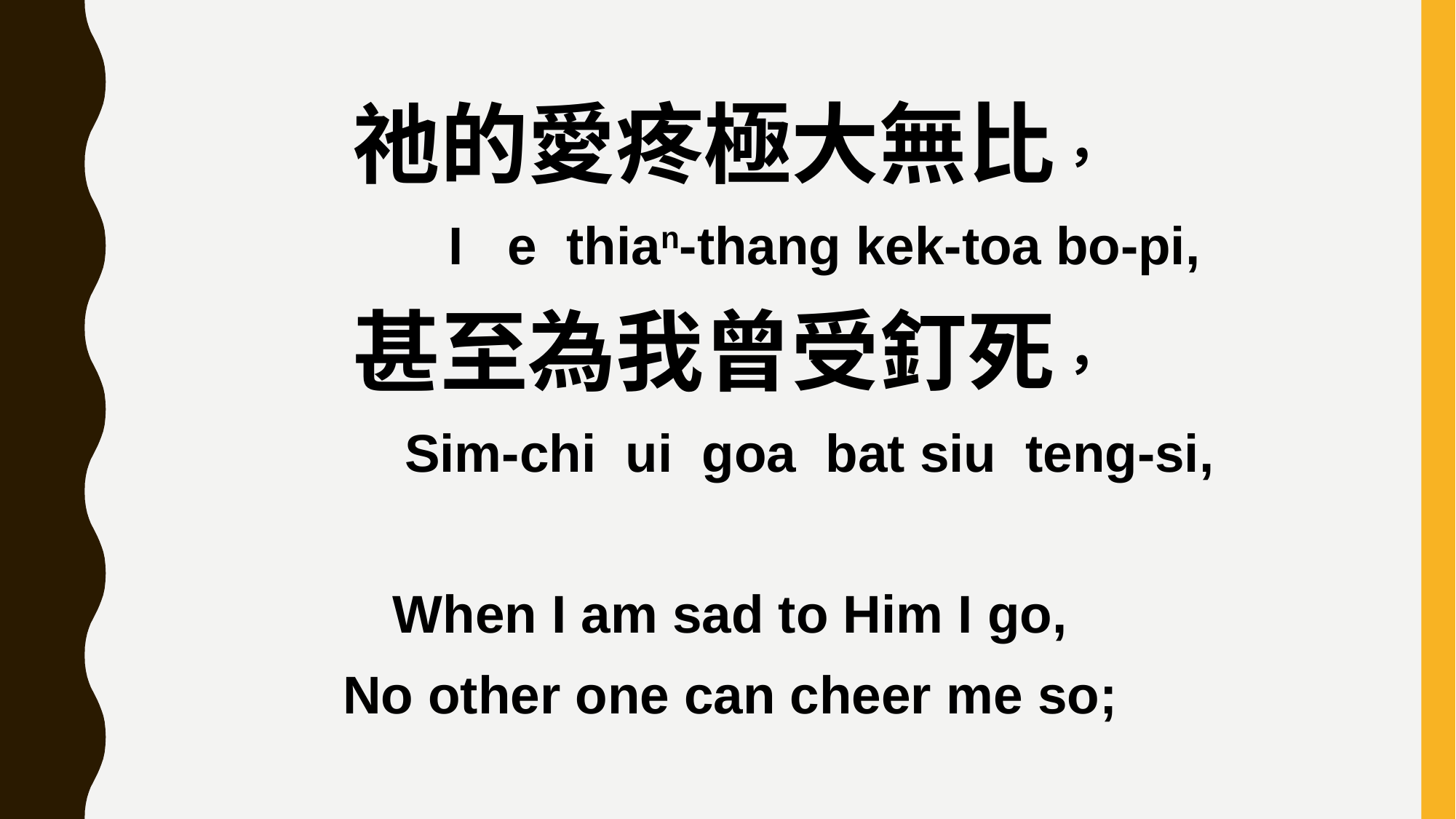

祂的愛疼極大無比，
                 I   e  thian-thang kek-toa bo-pi,
甚至為我曾受釘死，
              Sim-chi  ui  goa  bat siu  teng-si,

When I am sad to Him I go,
No other one can cheer me so;